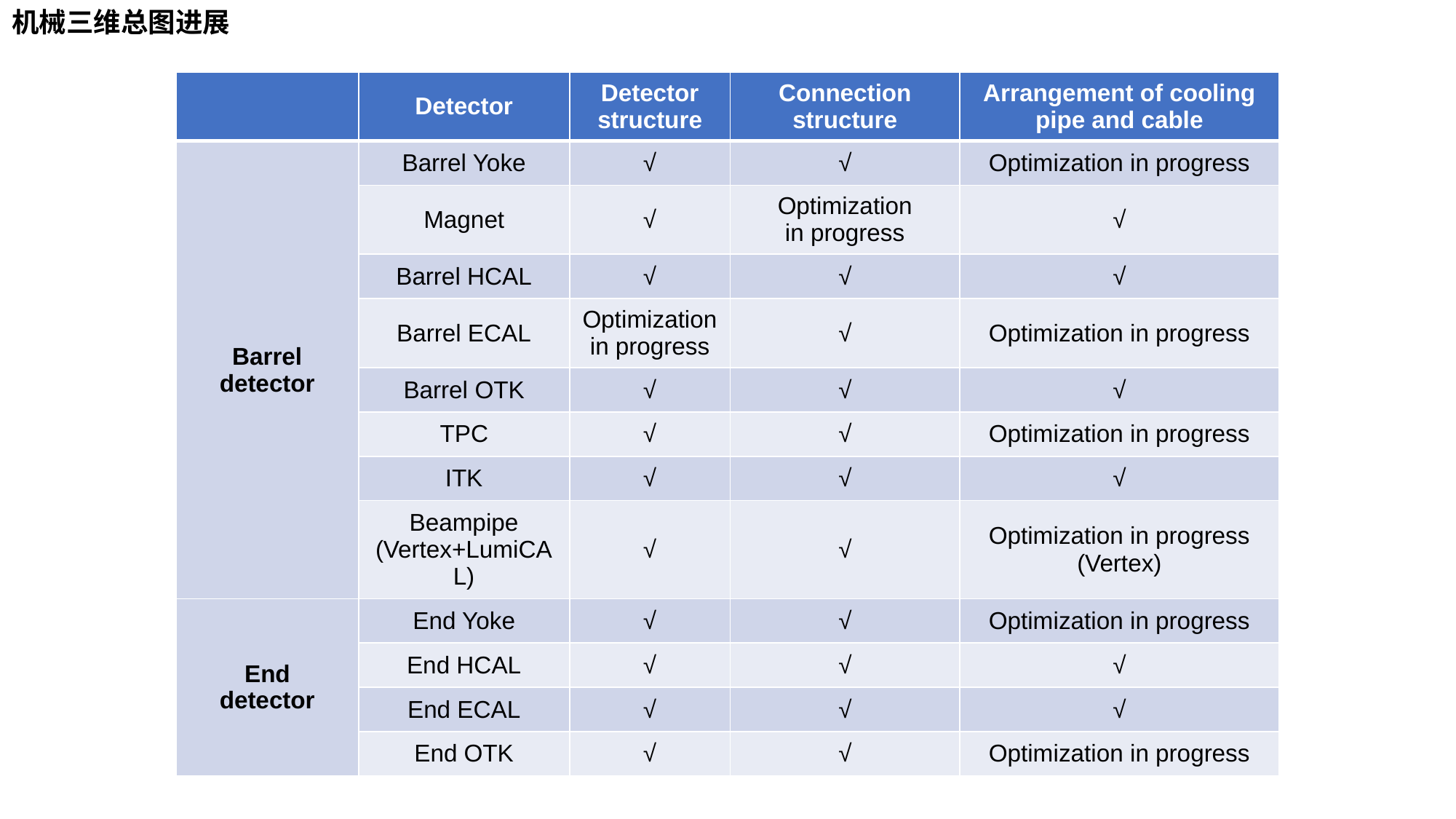

机械三维总图进展
|  | Detector | Detector structure | Connection structure | Arrangement of cooling pipe and cable |
| --- | --- | --- | --- | --- |
| Barrel detector | Barrel Yoke | √ | √ | Optimization in progress |
|  | Magnet | √ | Optimization in progress | √ |
|  | Barrel HCAL | √ | √ | √ |
|  | Barrel ECAL | Optimization in progress | √ | Optimization in progress |
|  | Barrel OTK | √ | √ | √ |
|  | TPC | √ | √ | Optimization in progress |
|  | ITK | √ | √ | √ |
|  | Beampipe (Vertex+LumiCAL) | √ | √ | Optimization in progress (Vertex) |
| End detector | End Yoke | √ | √ | Optimization in progress |
|  | End HCAL | √ | √ | √ |
|  | End ECAL | √ | √ | √ |
|  | End OTK | √ | √ | Optimization in progress |